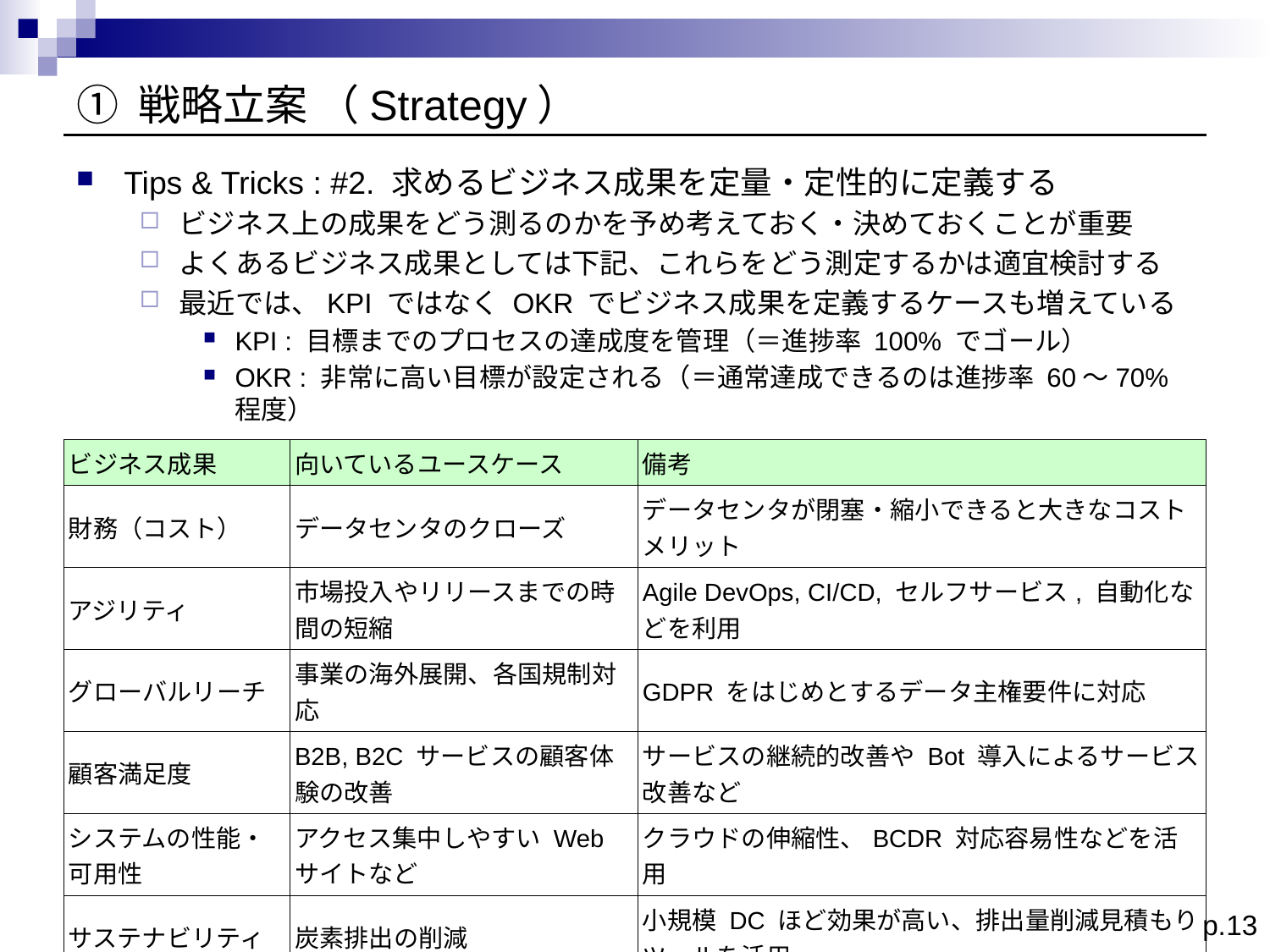

# ① 戦略立案 （Strategy）
Tips & Tricks : #2. 求めるビジネス成果を定量・定性的に定義する
ビジネス上の成果をどう測るのかを予め考えておく・決めておくことが重要
よくあるビジネス成果としては下記、これらをどう測定するかは適宜検討する
最近では、KPI ではなく OKR でビジネス成果を定義するケースも増えている
KPI : 目標までのプロセスの達成度を管理（＝進捗率 100% でゴール）
OKR : 非常に高い目標が設定される（＝通常達成できるのは進捗率 60～70% 程度）
| ビジネス成果 | 向いているユースケース | 備考 |
| --- | --- | --- |
| 財務（コスト） | データセンタのクローズ | データセンタが閉塞・縮小できると大きなコストメリット |
| アジリティ | 市場投入やリリースまでの時間の短縮 | Agile DevOps, CI/CD, セルフサービス, 自動化などを利用 |
| グローバルリーチ | 事業の海外展開、各国規制対応 | GDPR をはじめとするデータ主権要件に対応 |
| 顧客満足度 | B2B, B2C サービスの顧客体験の改善 | サービスの継続的改善や Bot 導入によるサービス改善など |
| システムの性能・可用性 | アクセス集中しやすい Web サイトなど | クラウドの伸縮性、BCDR 対応容易性などを活用 |
| サステナビリティ | 炭素排出の削減 | 小規模 DC ほど効果が高い、排出量削減見積もりツールを活用 |
| データ利活用 | データ分析基盤の高度化 | オンプレに比べてメンテがラク、ツールも揃っている |
| データの民主化 | データ分析基盤の活用 | Power BI などを用いた分析基盤の開放 |